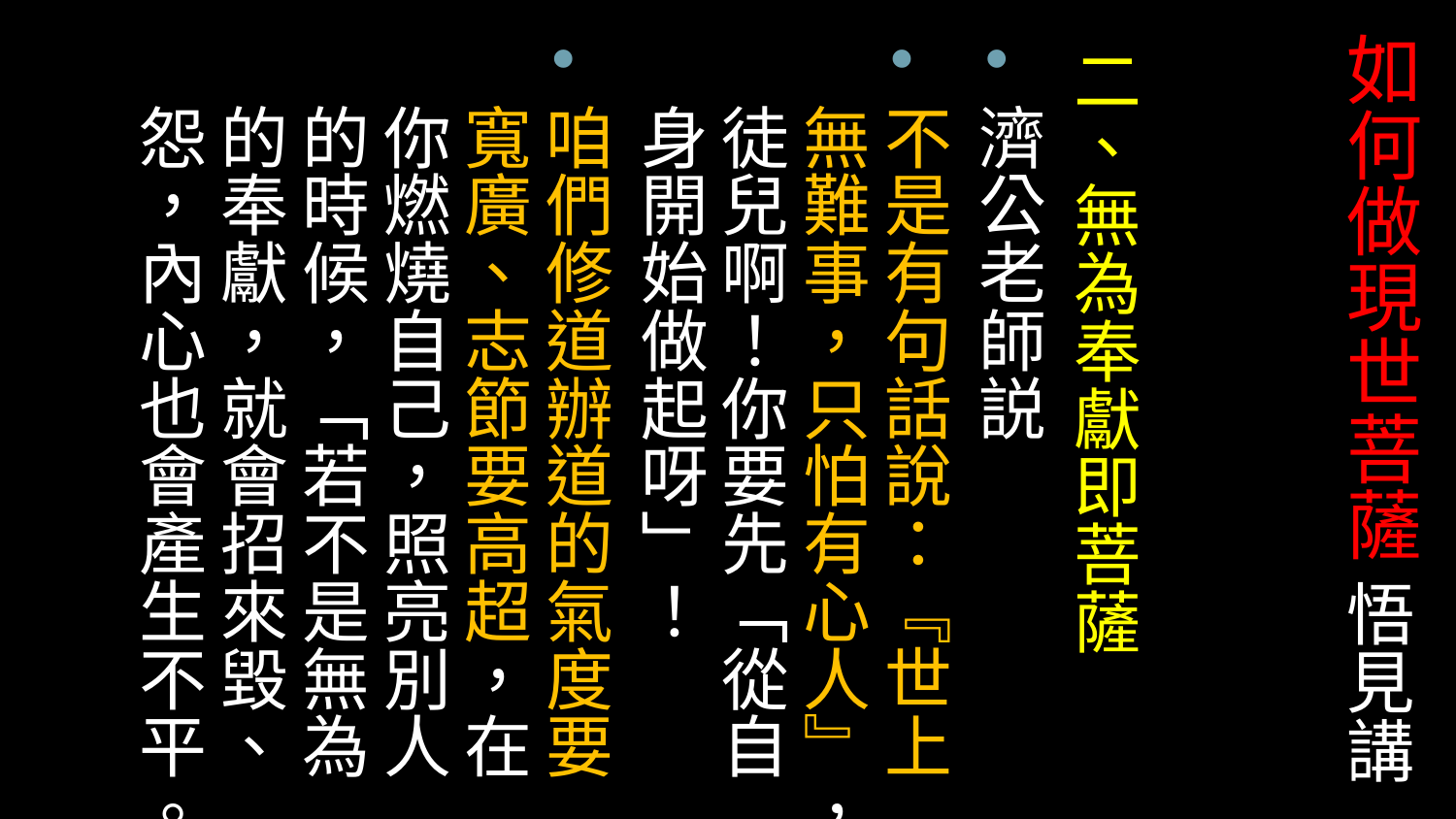

# 如何做現世菩薩 悟見講
二、無為奉獻即菩薩
濟公老師説
不是有句話說：『世上無難事，只怕有心人』，徒兒啊！你要先「從自身開始做起呀」！
咱們修道辦道的氣度要寬廣、志節要高超，在你燃燒自己，照亮別人的時候，「若不是無為的奉獻，就會招來毀、怨，內心也會產生不平。